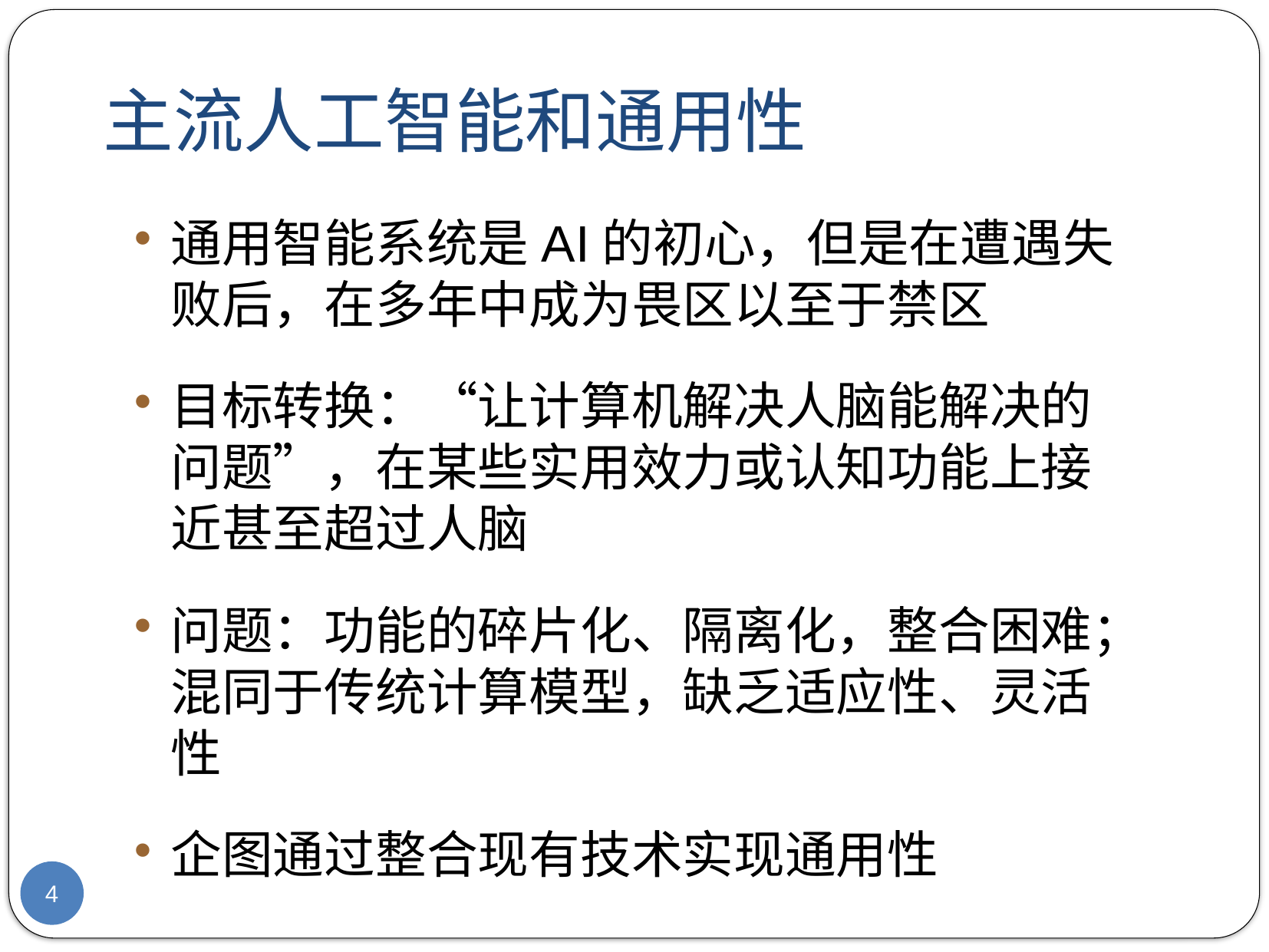

# 主流人工智能和通用性
通用智能系统是AI的初心，但是在遭遇失败后，在多年中成为畏区以至于禁区
目标转换：“让计算机解决人脑能解决的问题”，在某些实用效力或认知功能上接近甚至超过人脑
问题：功能的碎片化、隔离化，整合困难；混同于传统计算模型，缺乏适应性、灵活性
企图通过整合现有技术实现通用性

4